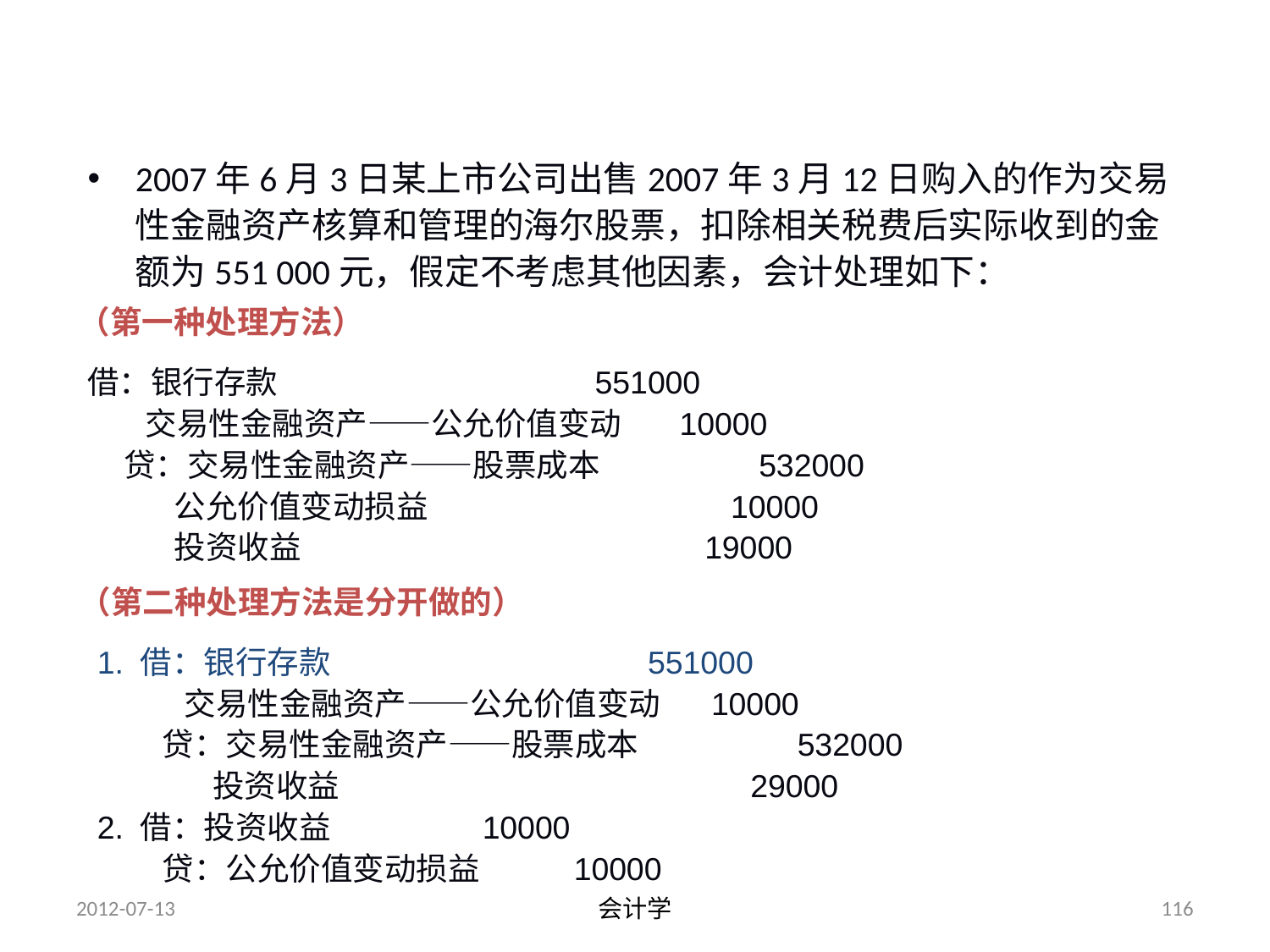

# [例3—6]
2007年6月3日某上市公司出售2007年3月12日购入的作为交易性金融资产核算和管理的海尔股票，扣除相关税费后实际收到的金额为551 000元，假定不考虑其他因素，会计处理如下：
（第一种处理方法）
借：银行存款                                           551000
       交易性金融资产——公允价值变动       10000
    贷：交易性金融资产——股票成本                     532000
           公允价值变动损益                                         10000
           投资收益                                                       19000
（第二种处理方法是分开做的）
1. 借：银行存款                                           551000
           交易性金融资产——公允价值变动      10000
        贷：交易性金融资产——股票成本                     532000
               投资收益                                                        29000
2. 借：投资收益                    10000
        贷：公允价值变动损益            10000
2012-07-13
会计学
116